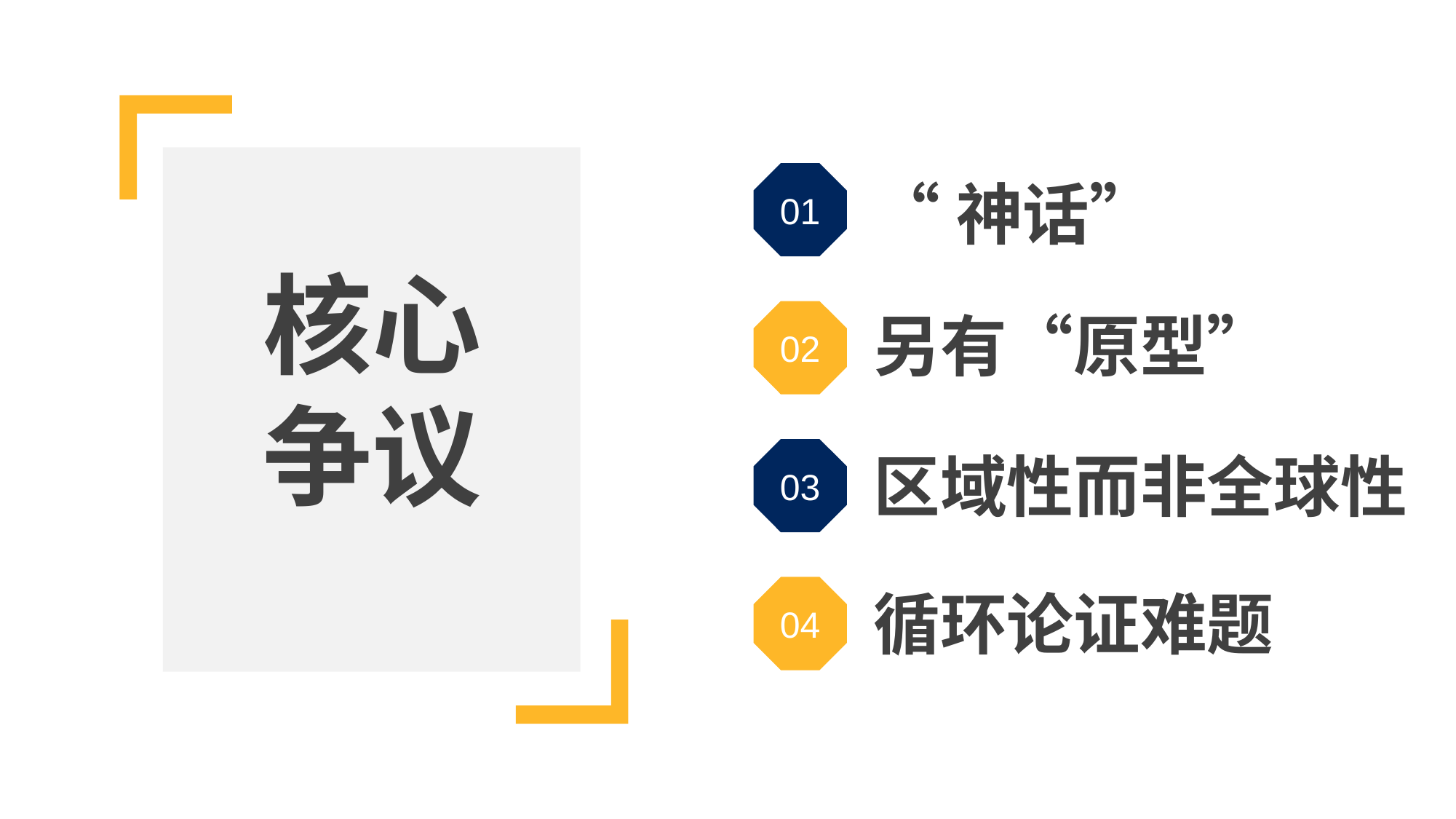

01
“神话”
核心争议
另有“原型”
02
03
区域性而非全球性
04
循环论证难题